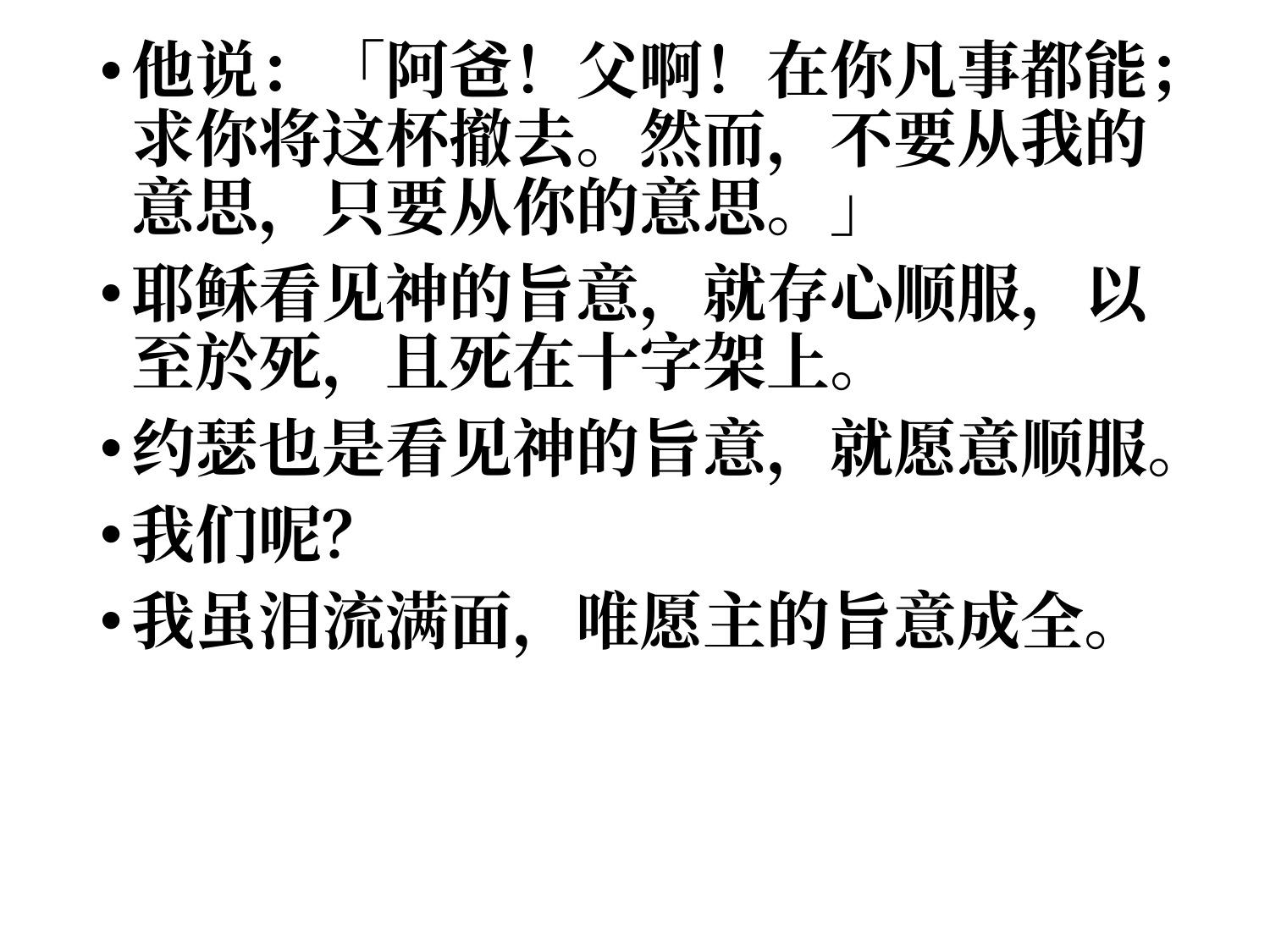

他说：「阿爸！父啊！在你凡事都能；求你将这杯撤去。然而，不要从我的意思，只要从你的意思。」
耶稣看见神的旨意，就存心顺服，以至於死，且死在十字架上。
约瑟也是看见神的旨意，就愿意顺服。
我们呢？
我虽泪流满面，唯愿主的旨意成全。